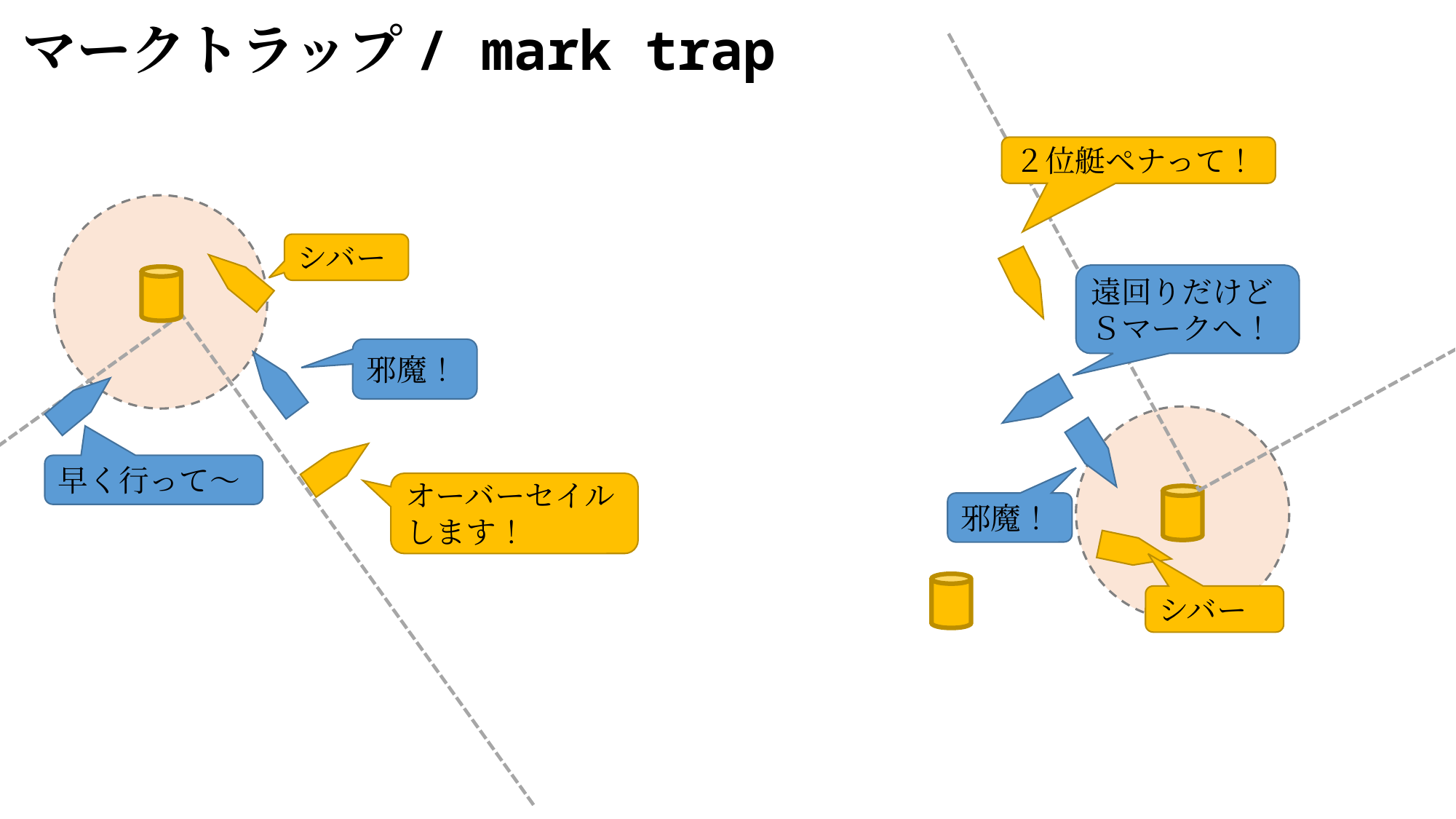

マークトラップ/ mark trap
２位艇ペナって！

シバー

遠回りだけど
Ｓマークへ！

邪魔！

早く行って～
オーバーセイルします！

邪魔！

シバー